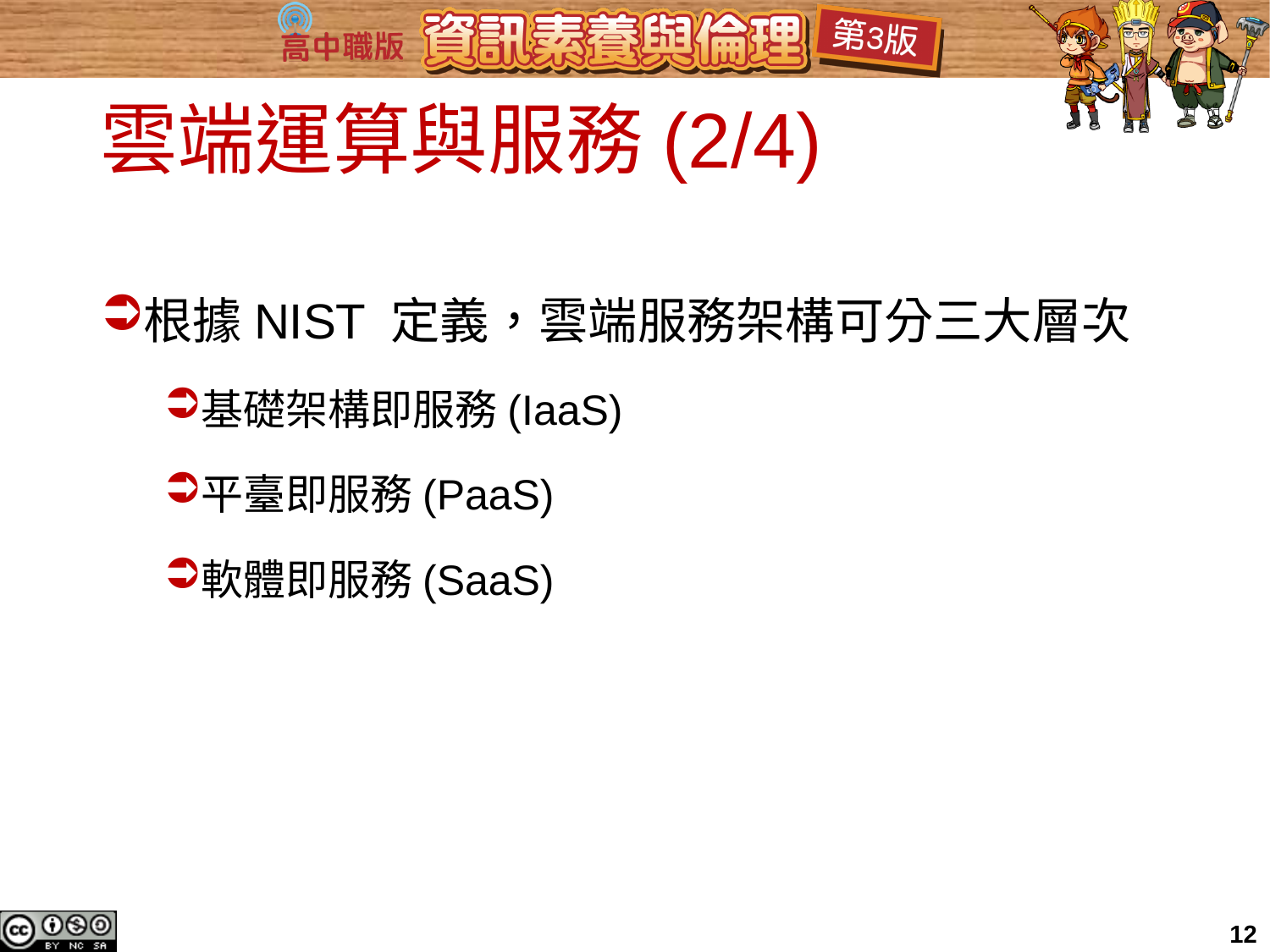

# 雲端運算與服務(2/4)
根據NIST 定義，雲端服務架構可分三大層次
基礎架構即服務(IaaS)
平臺即服務(PaaS)
軟體即服務(SaaS)
12